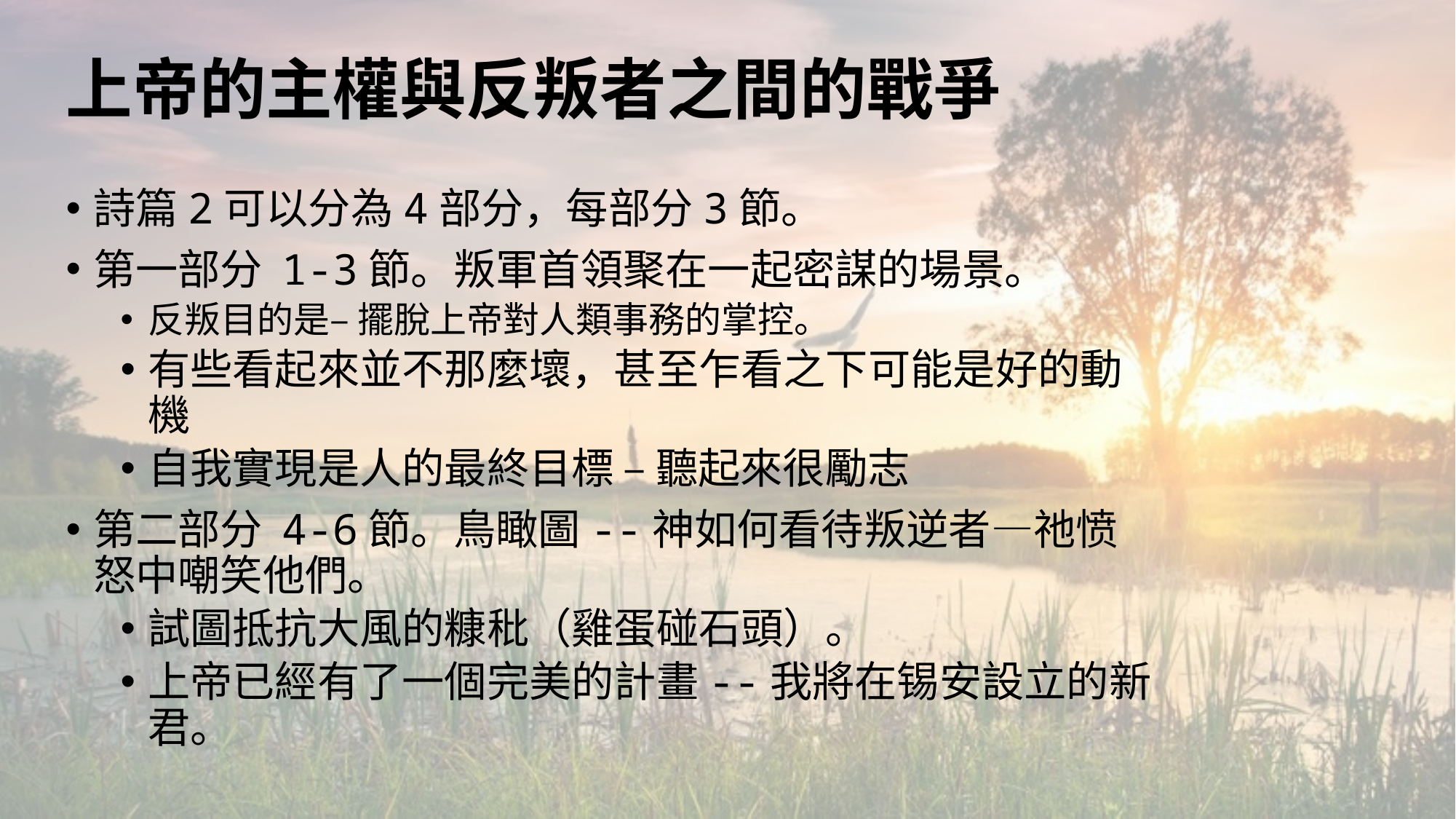

# 上帝的主權與反叛者之間的戰爭
詩篇2可以分為4部分，每部分3節。
第一部分 1-3節。叛軍首領聚在一起密謀的場景。
反叛目的是– 擺脫上帝對人類事務的掌控。
有些看起來並不那麼壞，甚至乍看之下可能是好的動機
自我實現是人的最終目標 – 聽起來很勵志
第二部分 4-6節。鳥瞰圖--神如何看待叛逆者—祂愤怒中嘲笑他們。
試圖抵抗大風的糠秕（雞蛋碰石頭）。
上帝已經有了一個完美的計畫--我將在锡安設立的新君。